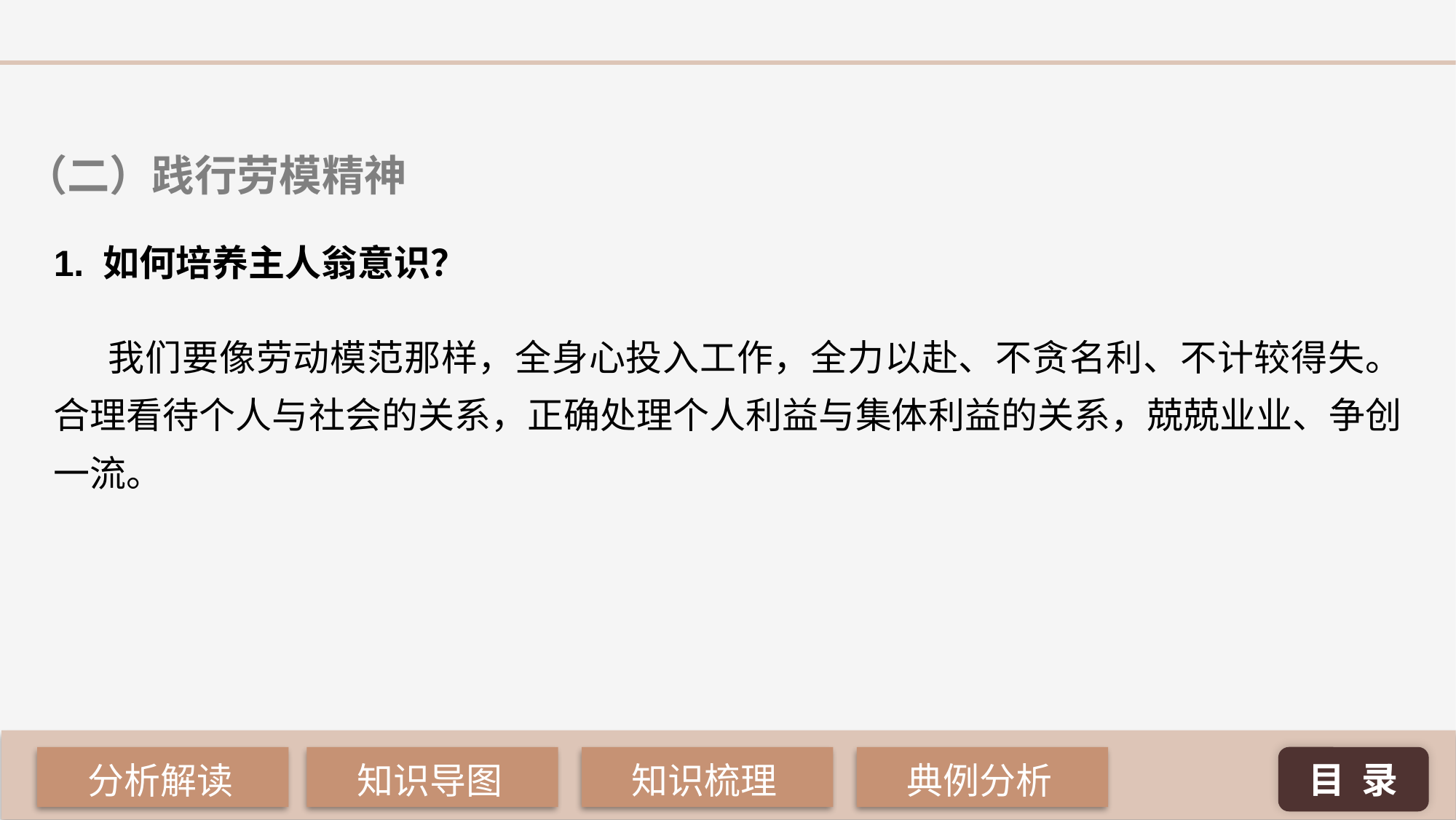

（二）践行劳模精神
1. 如何培养主人翁意识？
我们要像劳动模范那样，全身心投入工作，全力以赴、不贪名利、不计较得失。合理看待个人与社会的关系，正确处理个人利益与集体利益的关系，兢兢业业、争创一流。